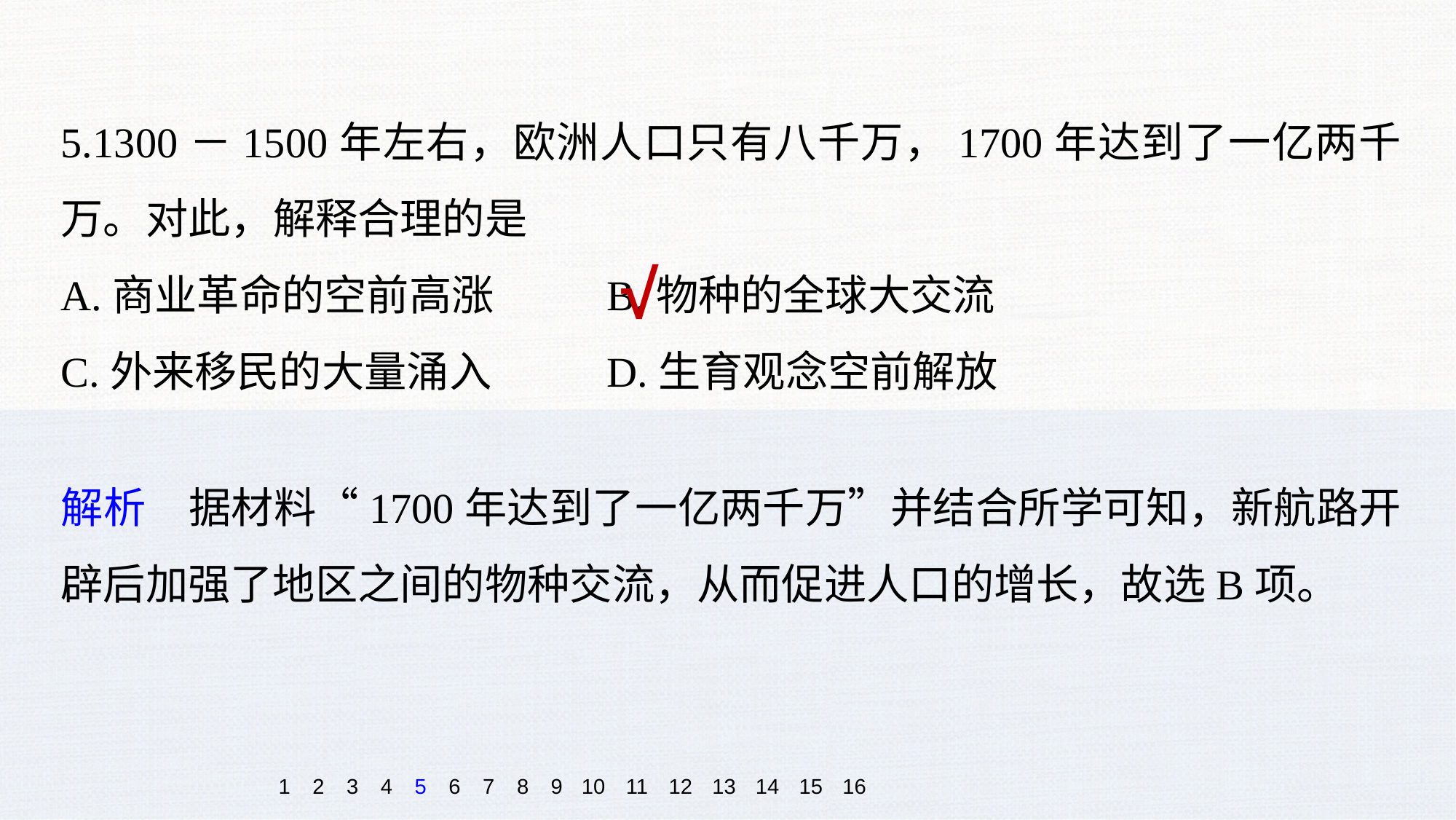

5.1300－1500年左右，欧洲人口只有八千万，1700年达到了一亿两千万。对此，解释合理的是
A.商业革命的空前高涨		B.物种的全球大交流
C.外来移民的大量涌入		D.生育观念空前解放
√
解析　据材料“1700年达到了一亿两千万”并结合所学可知，新航路开辟后加强了地区之间的物种交流，从而促进人口的增长，故选B项。
1
2
3
4
5
6
7
8
9
10
11
12
13
14
15
16